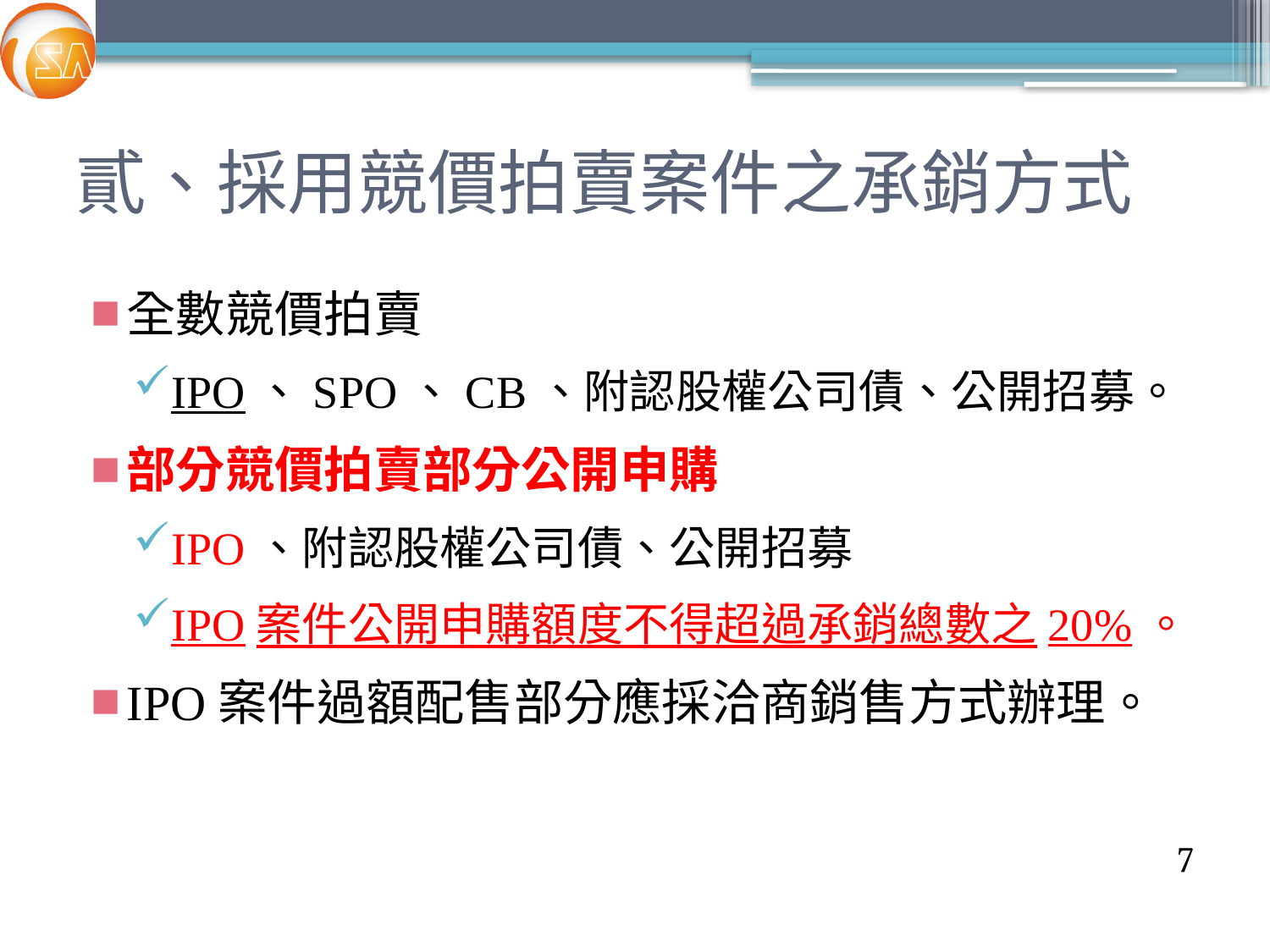

# 貳、採用競價拍賣案件之承銷方式
全數競價拍賣
IPO、SPO、CB、附認股權公司債、公開招募。
部分競價拍賣部分公開申購
IPO、附認股權公司債、公開招募
IPO案件公開申購額度不得超過承銷總數之20%。
IPO案件過額配售部分應採洽商銷售方式辦理。
7